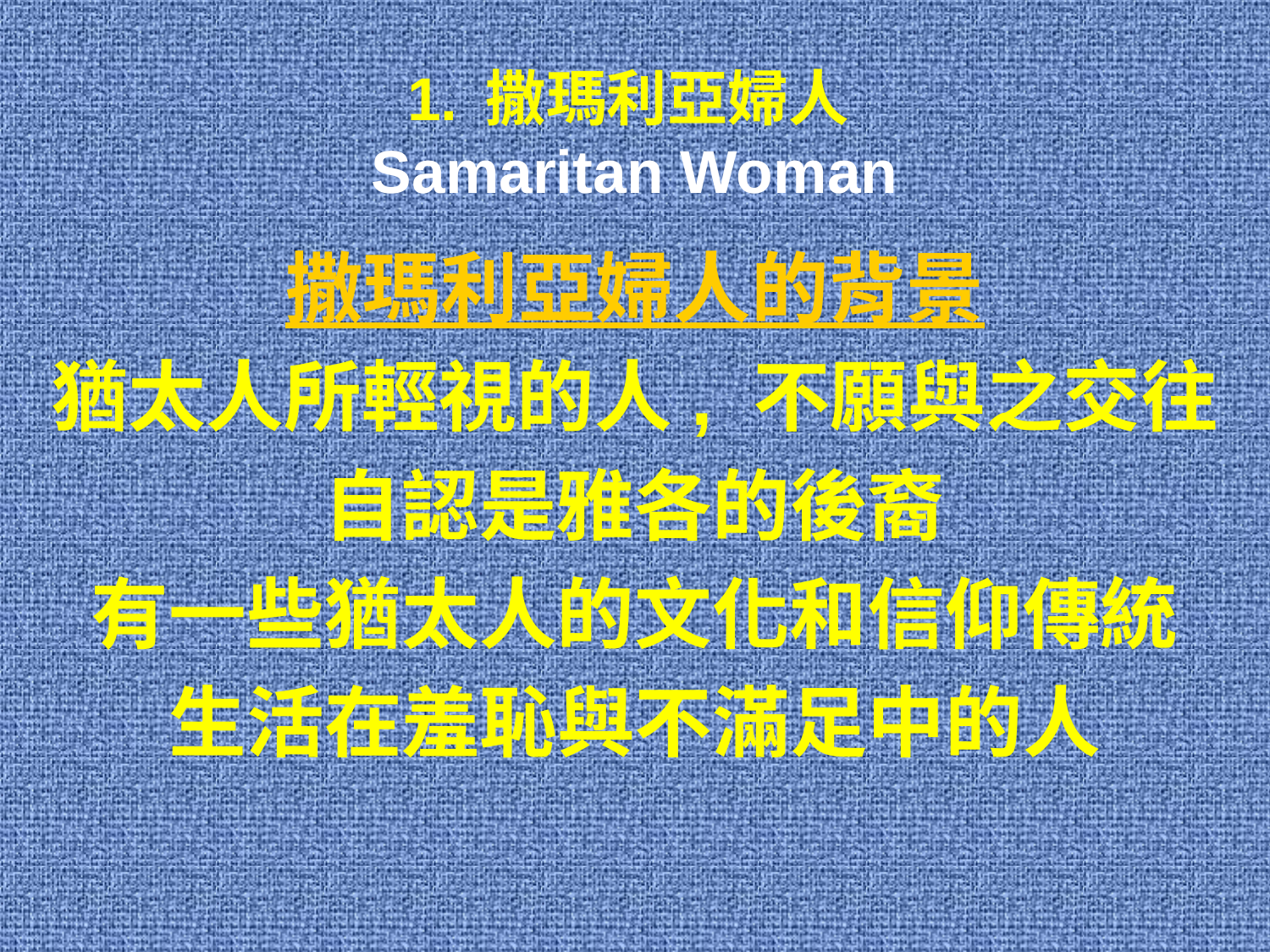

# 1. 撒瑪利亞婦人 Samaritan Woman
撒瑪利亞婦人的背景
猶太人所輕視的人, 不願與之交往
自認是雅各的後裔
有一些猶太人的文化和信仰傳統
生活在羞恥與不滿足中的人